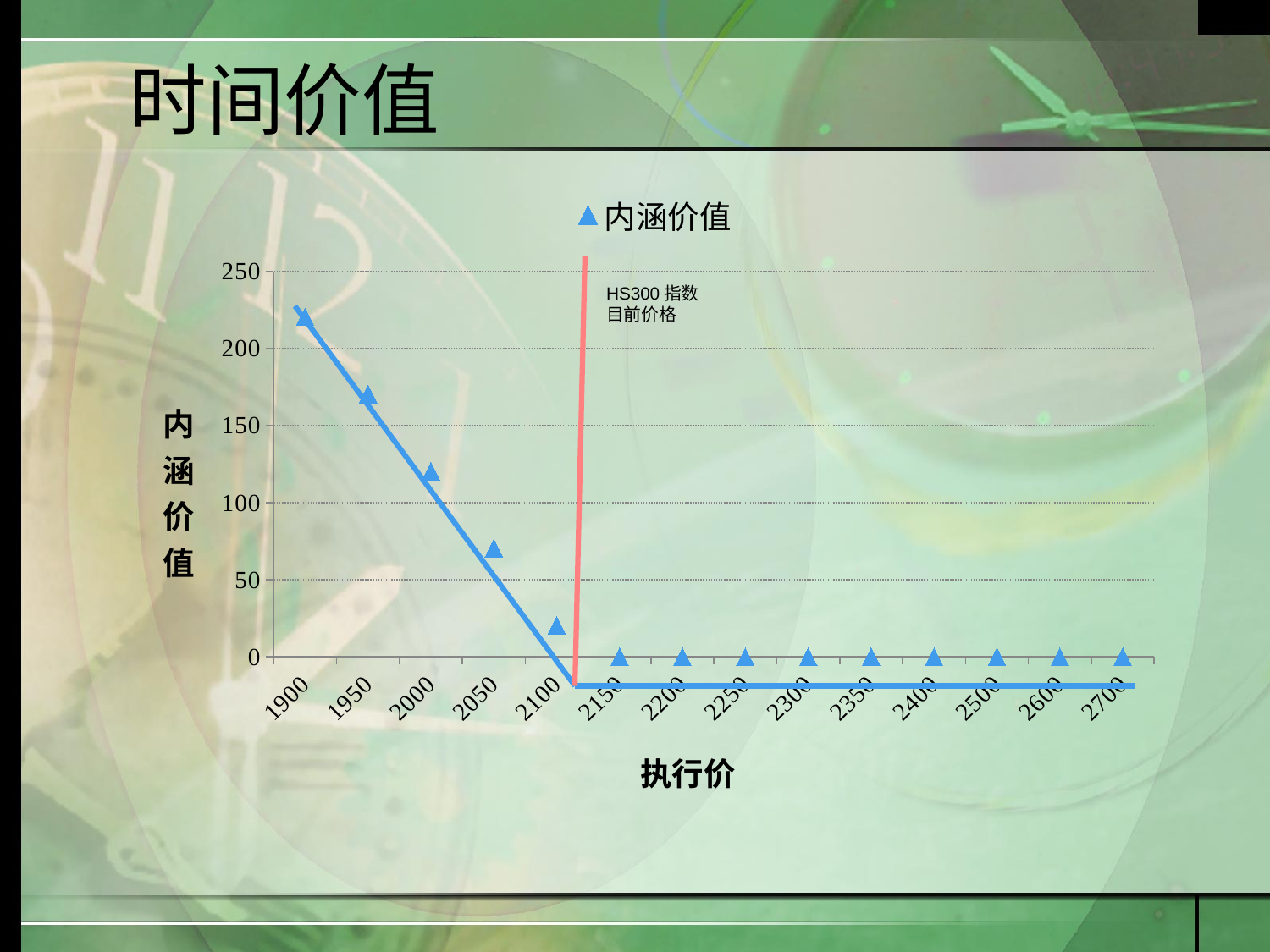

# 时间价值

### Chart

| Category | 内涵价值 |
|---|---|
| 1900 | 220.38999999999987 |
| 1950 | 170.38999999999987 |
| 2000 | 120.38999999999987 |
| 2050 | 70.38999999999987 |
| 2100 | 20.389999999999873 |
| 2150 | 0.0 |
| 2200 | 0.0 |
| 2250 | 0.0 |
| 2300 | 0.0 |
| 2350 | 0.0 |
| 2400 | 0.0 |
| 2500 | 0.0 |
| 2600 | 0.0 |
| 2700 | 0.0 |
HS300指数
目前价格